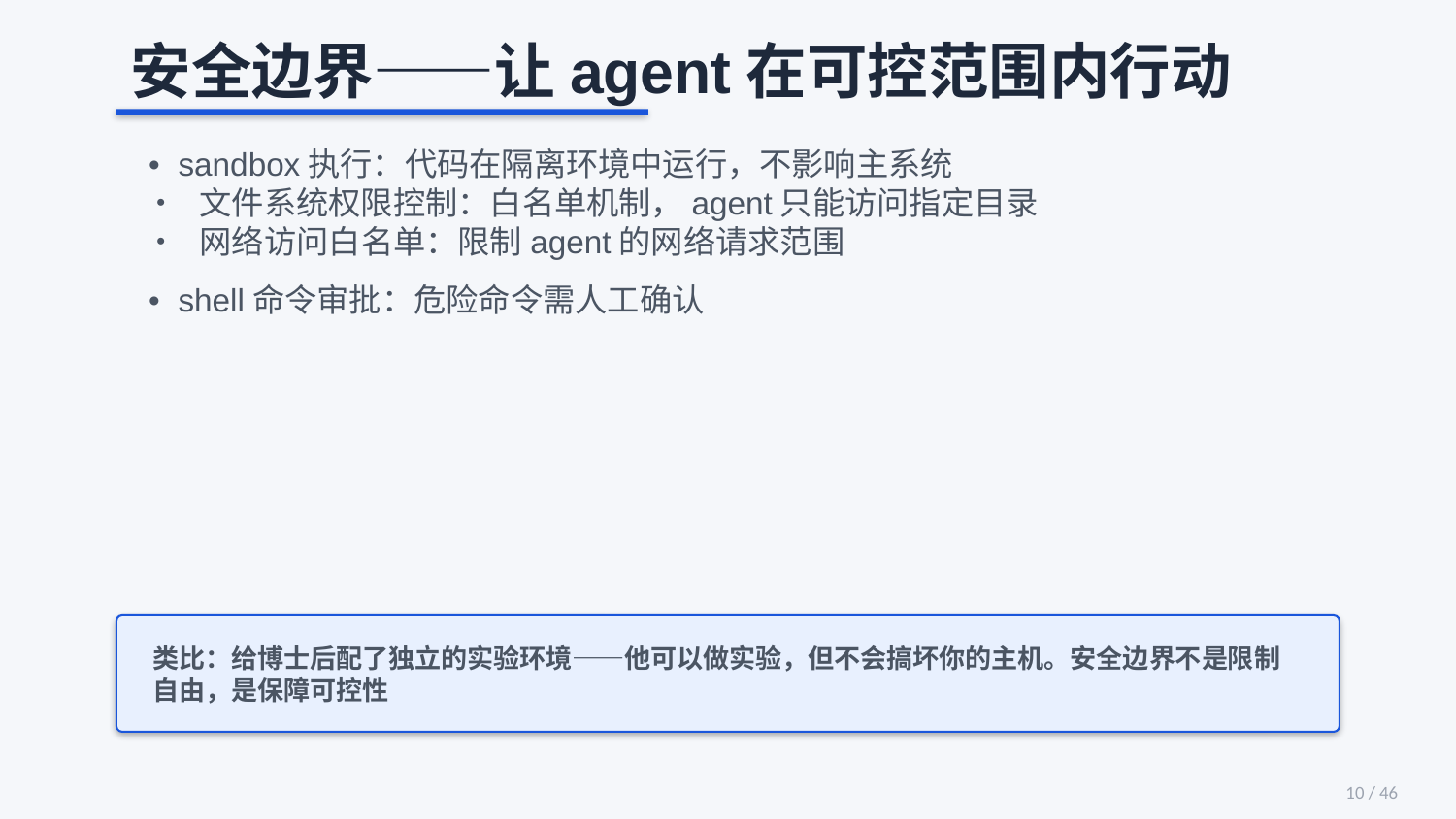

安全边界——让agent在可控范围内行动

  •  sandbox执行：代码在隔离环境中运行，不影响主系统
  •  文件系统权限控制：白名单机制，agent只能访问指定目录
  •  网络访问白名单：限制agent的网络请求范围
  •  shell命令审批：危险命令需人工确认

类比：给博士后配了独立的实验环境——他可以做实验，但不会搞坏你的主机。安全边界不是限制自由，是保障可控性
10 / 46